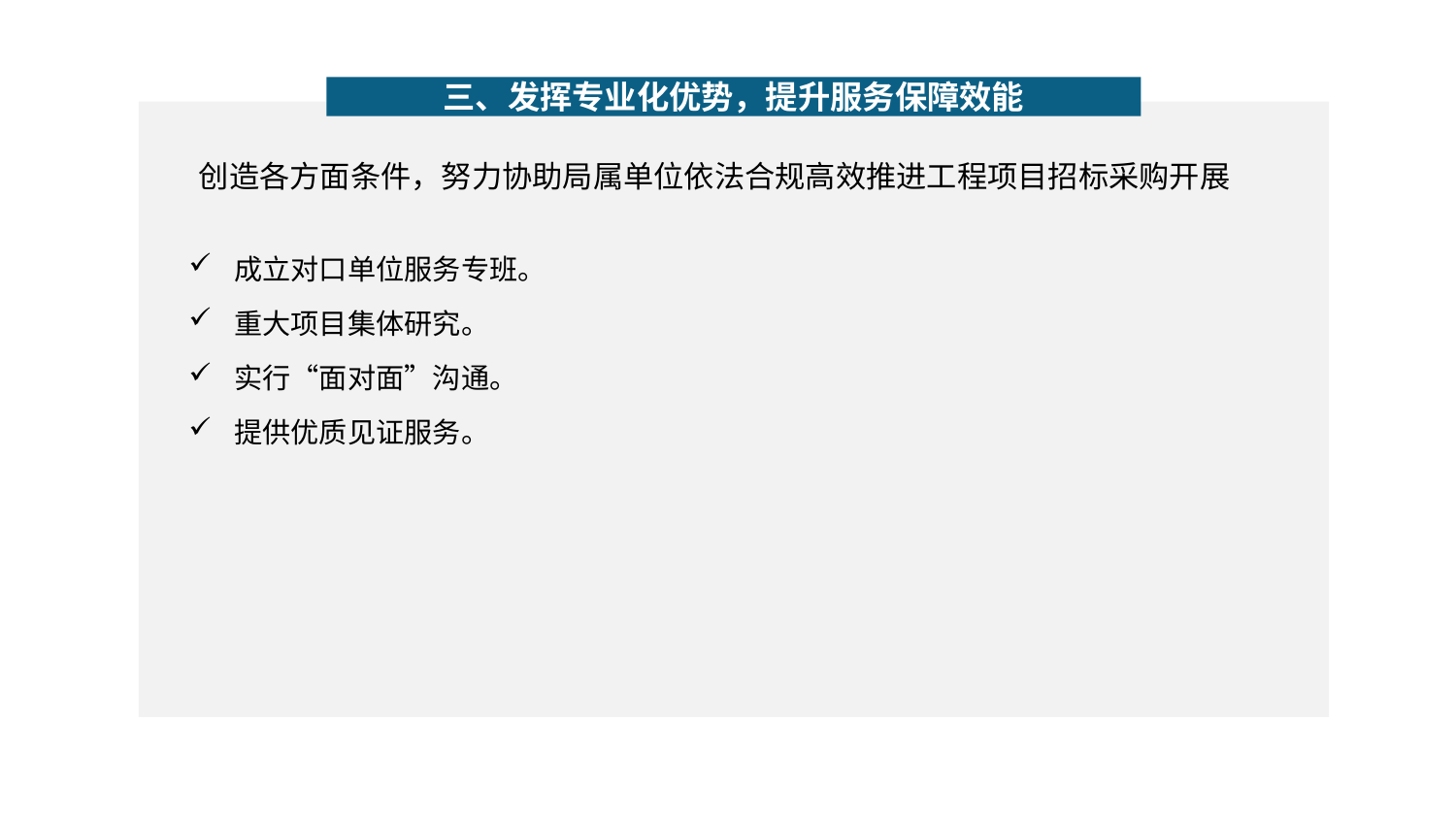

三、发挥专业化优势，提升服务保障效能

      创造各方面条件，努力协助局属单位依法合规高效推进工程项目招标采购开展
成立对口单位服务专班。
重大项目集体研究。
实行“面对面”沟通。
提供优质见证服务。